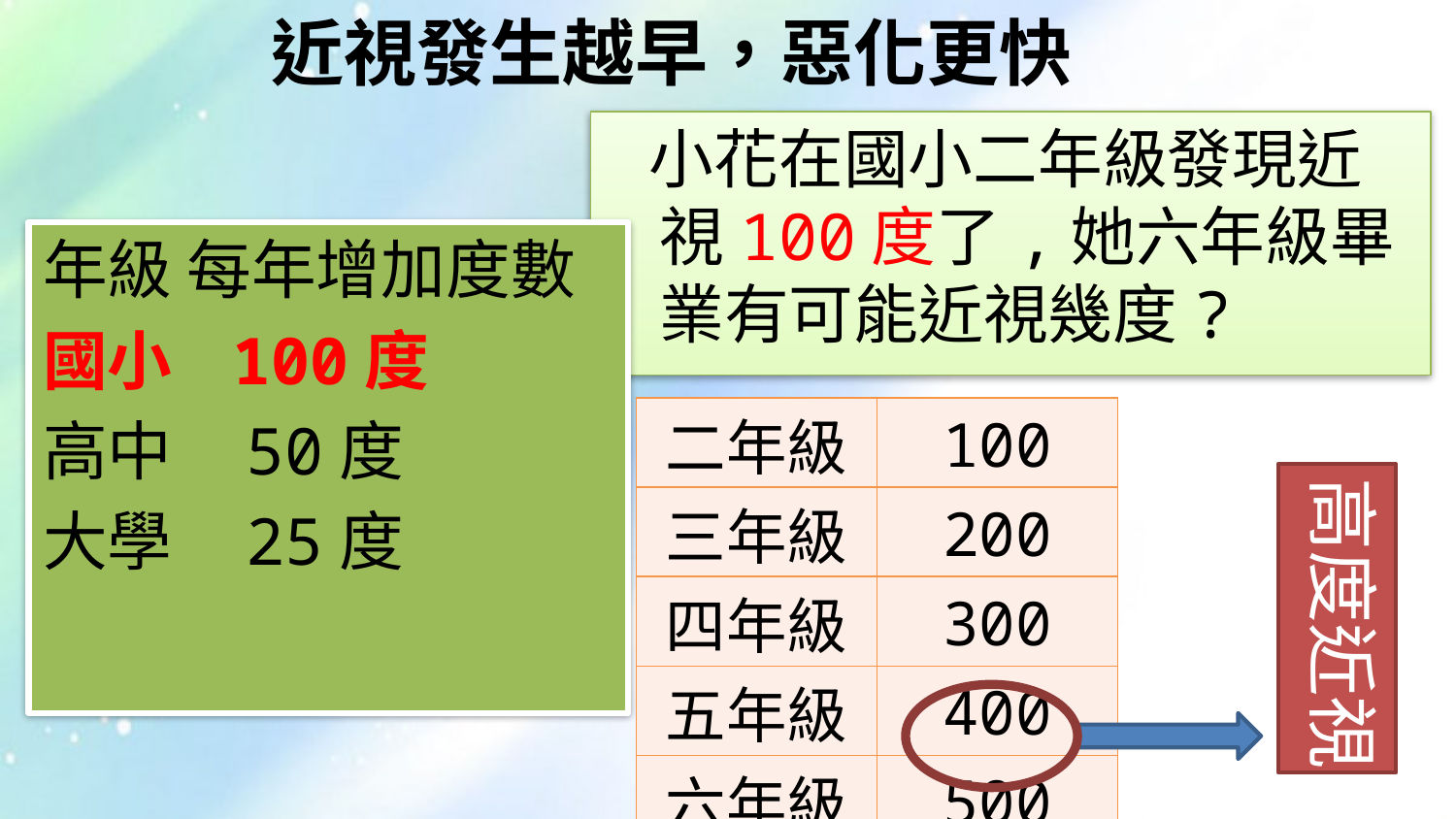

# 近視發生越早，惡化更快
  小花在國小二年級發現近視100度了,她六年級畢業有可能近視幾度?
年級 每年增加度數
國小   100度
高中    50度
大學    25度

| 二年級 | 100 |
| --- | --- |
| 三年級 | 200 |
| 四年級 | 300 |
| 五年級 | 400 |
| 六年級 | 500 |
高度近視